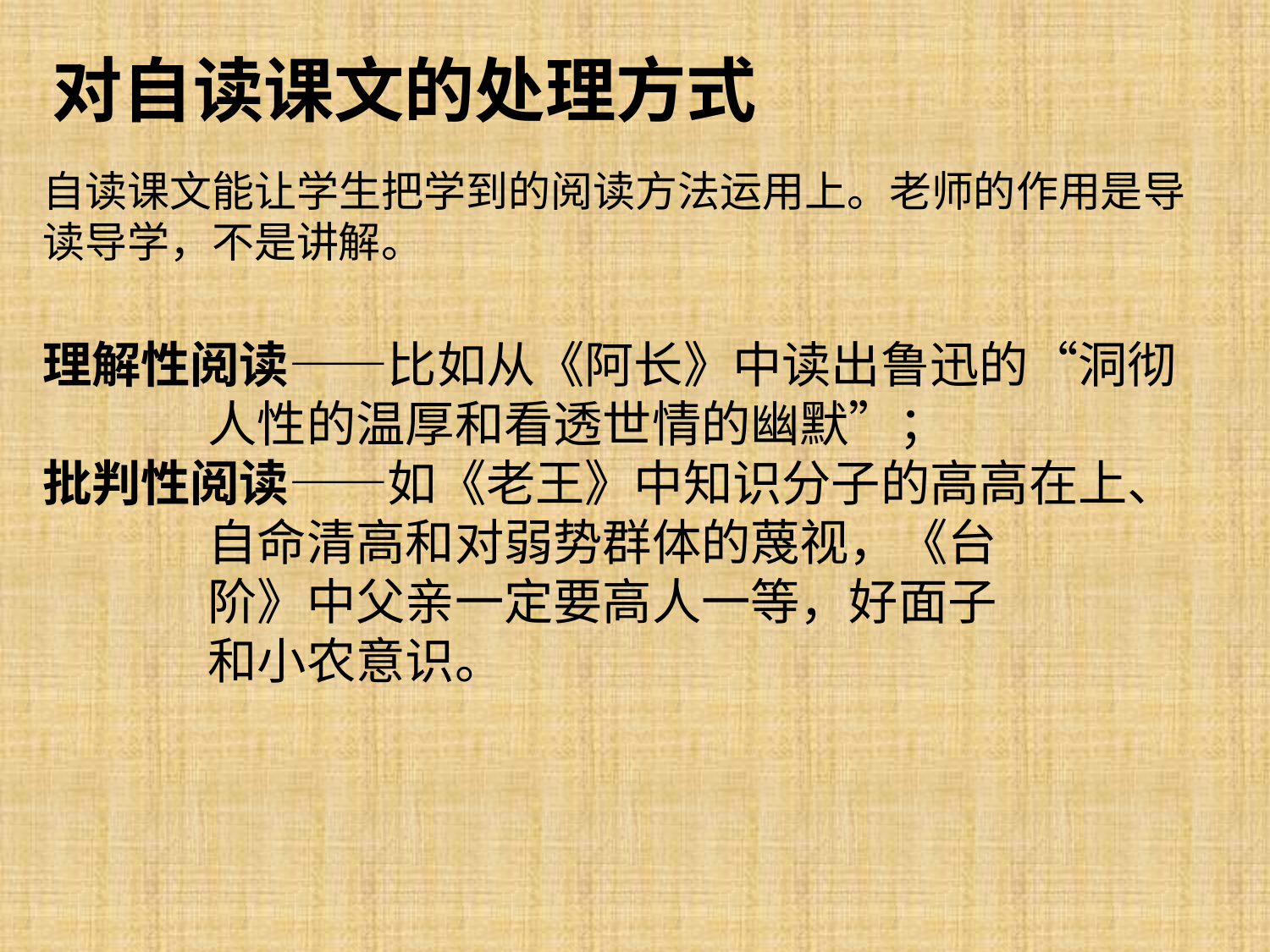

对自读课文的处理方式
自读课文能让学生把学到的阅读方法运用上。老师的作用是导读导学，不是讲解。
理解性阅读——比如从《阿长》中读出鲁迅的“洞彻
              人性的温厚和看透世情的幽默”；
批判性阅读——如《老王》中知识分子的高高在上、
              自命清高和对弱势群体的蔑视，《台
              阶》中父亲一定要高人一等，好面子
              和小农意识。